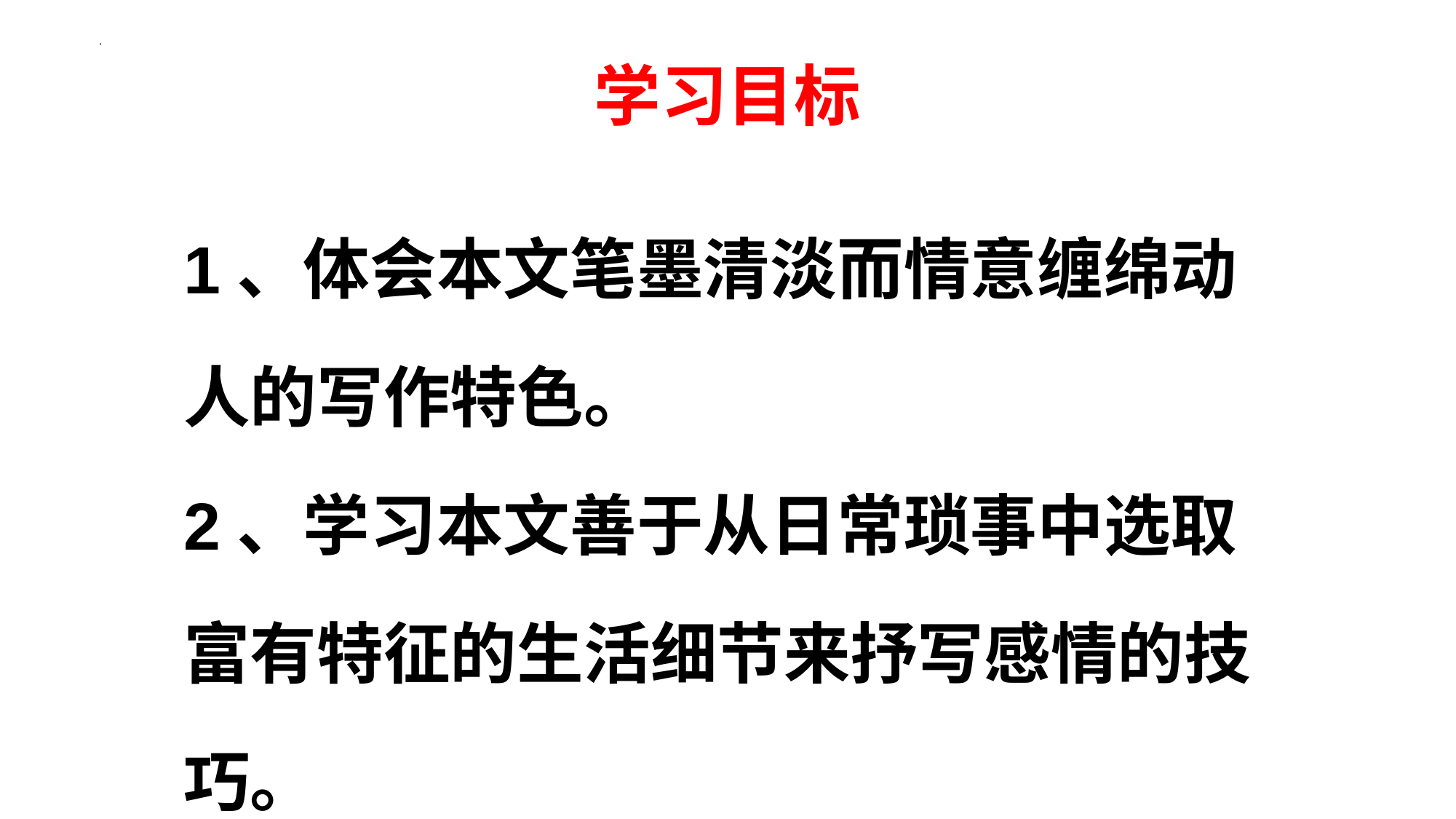

学习目标
1、体会本文笔墨清淡而情意缠绵动人的写作特色。
2、学习本文善于从日常琐事中选取富有特征的生活细节来抒写感情的技巧。